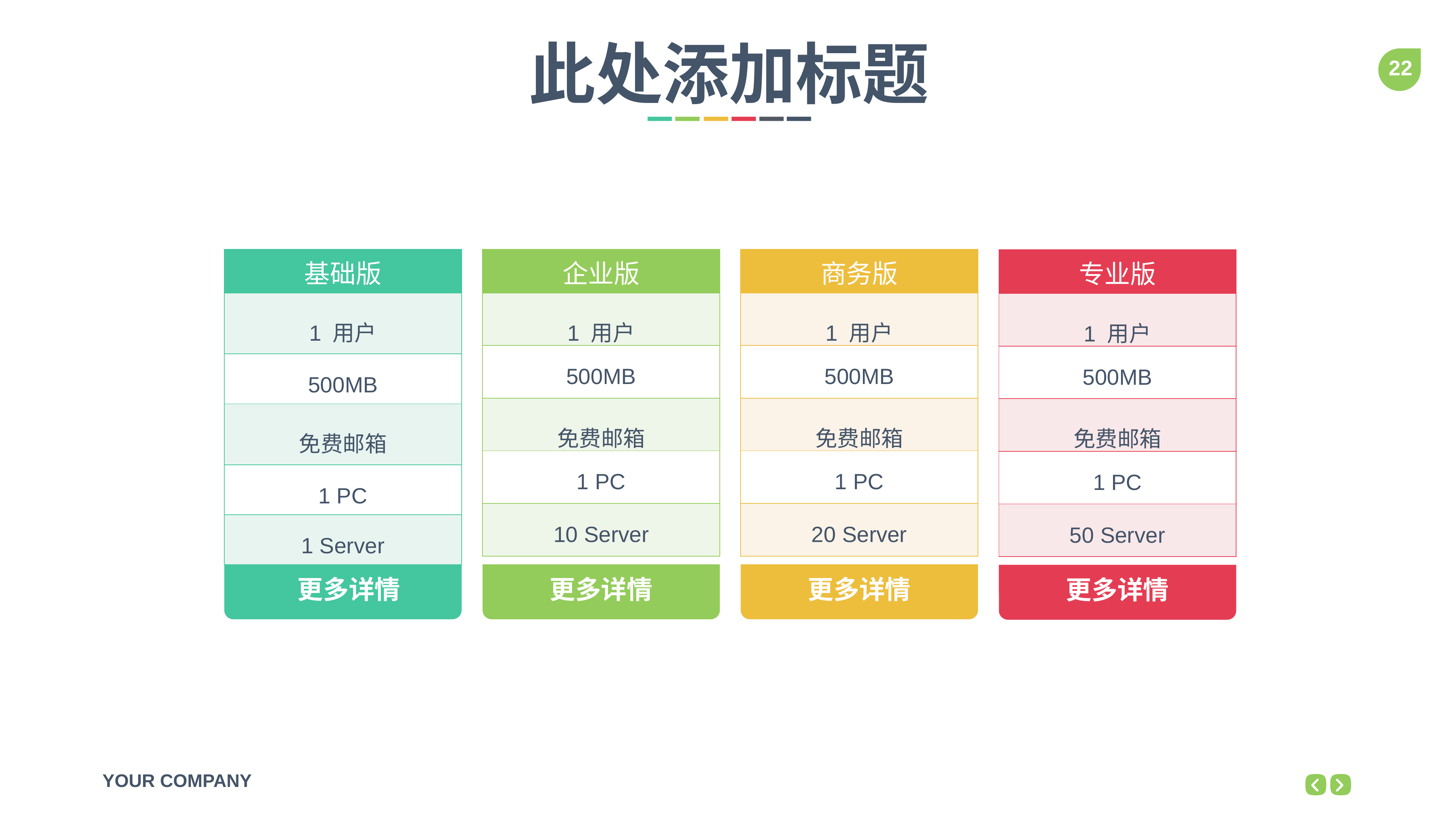

此处添加标题

|  |
| --- |
| 1 用户 |
| 500MB |
| 免费邮箱 |
| 1 PC |
| 1 Server |
|  |
| --- |
| 1 用户 |
| 500MB |
| 免费邮箱 |
| 1 PC |
| 10 Server |
|  |
| --- |
| 1 用户 |
| 500MB |
| 免费邮箱 |
| 1 PC |
| 20 Server |
|  |
| --- |
| 1 用户 |
| 500MB |
| 免费邮箱 |
| 1 PC |
| 50 Server |
基础版
企业版
商务版
专业版

 更多详情
更多详情
更多详情
更多详情